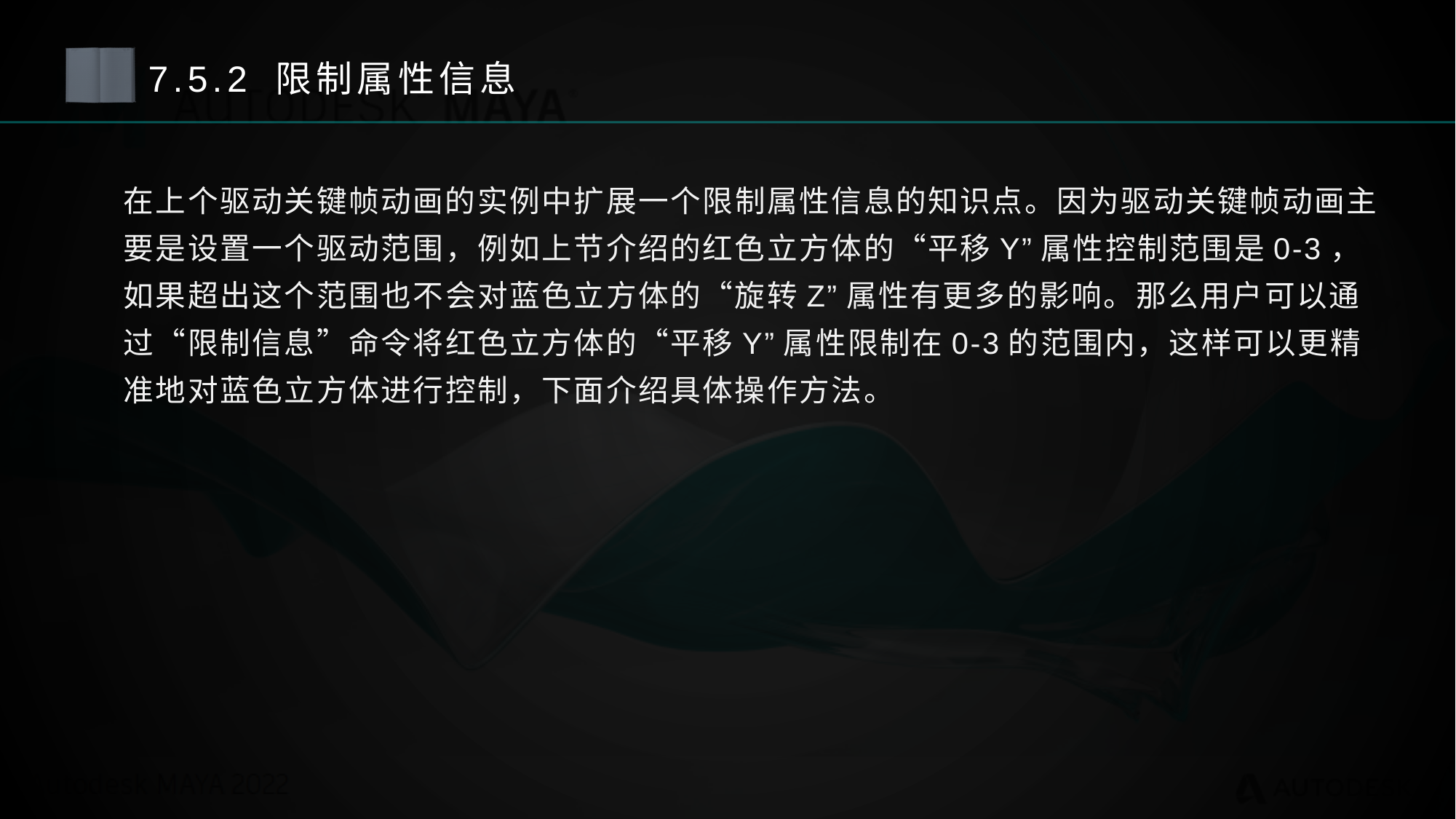

7.5.2 限制属性信息
在上个驱动关键帧动画的实例中扩展一个限制属性信息的知识点。因为驱动关键帧动画主要是设置一个驱动范围，例如上节介绍的红色立方体的“平移Y”属性控制范围是0-3，如果超出这个范围也不会对蓝色立方体的“旋转Z”属性有更多的影响。那么用户可以通过“限制信息”命令将红色立方体的“平移Y”属性限制在0-3的范围内，这样可以更精准地对蓝色立方体进行控制，下面介绍具体操作方法。